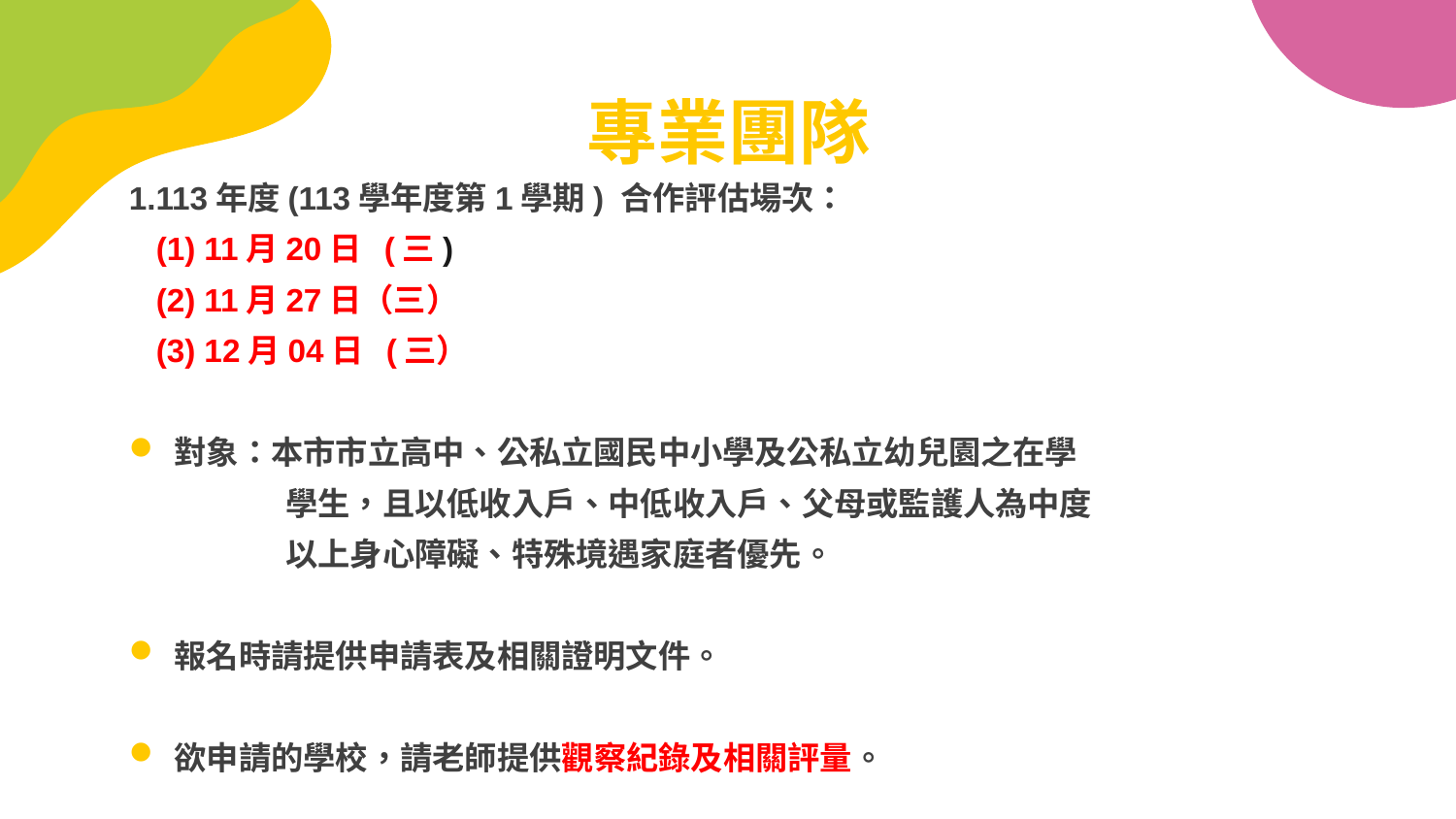

# 專業團隊
1.113年度(113學年度第1學期) 合作評估場次：
   (1) 11月20日  (三)
   (2) 11月27日（三）
   (3) 12月04日  (三）

對象：本市市立高中、公私立國民中小學及公私立幼兒園之在學
學生，且以低收入戶、中低收入戶、父母或監護人為中度
以上身心障礙、特殊境遇家庭者優先。

報名時請提供申請表及相關證明文件。

欲申請的學校，請老師提供觀察紀錄及相關評量。